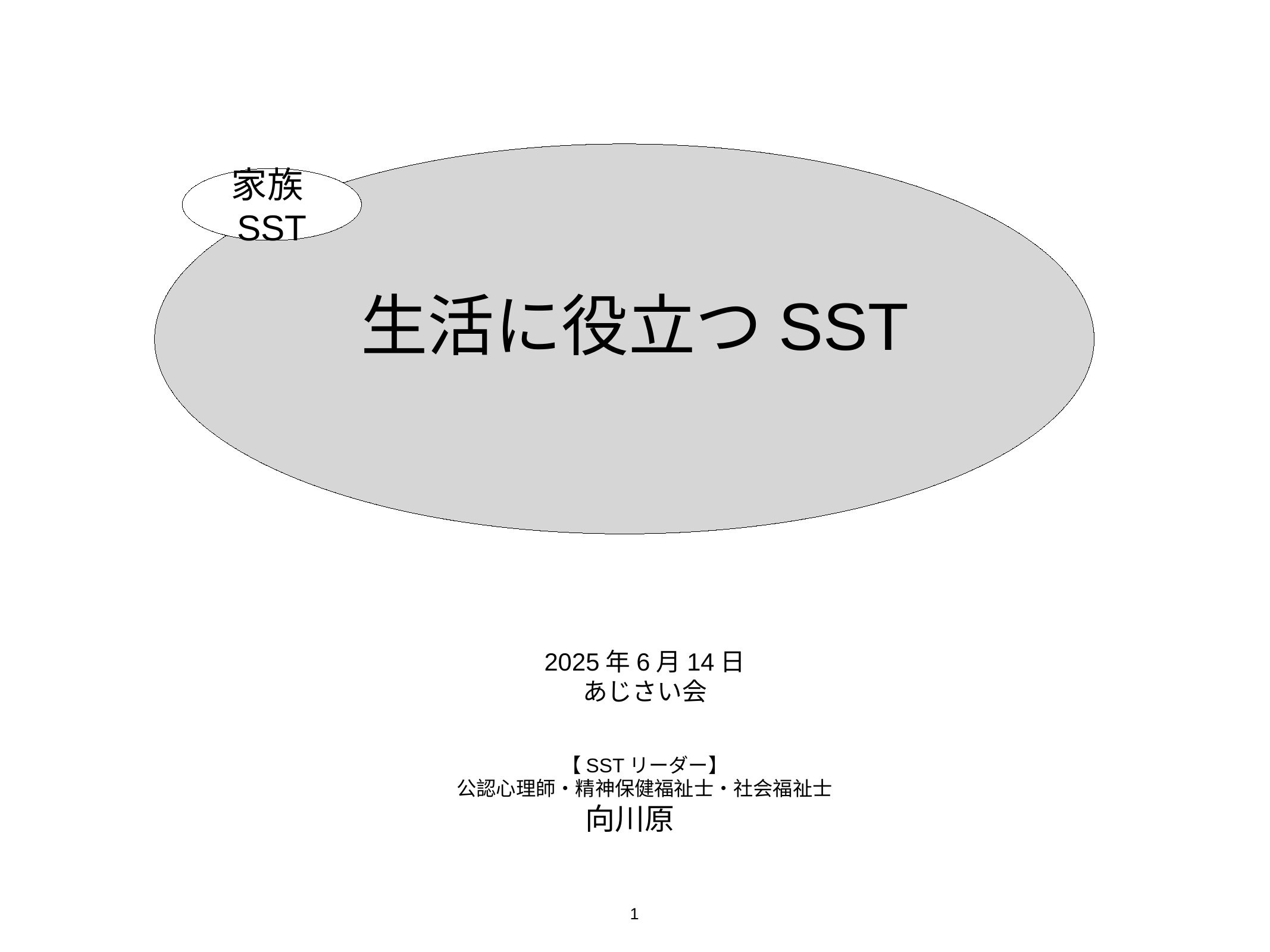

家族SST
生活に役立つSST
2025年6月14日
あじさい会
【SSTリーダー】
公認心理師・精神保健福祉士・社会福祉士
向川原
1